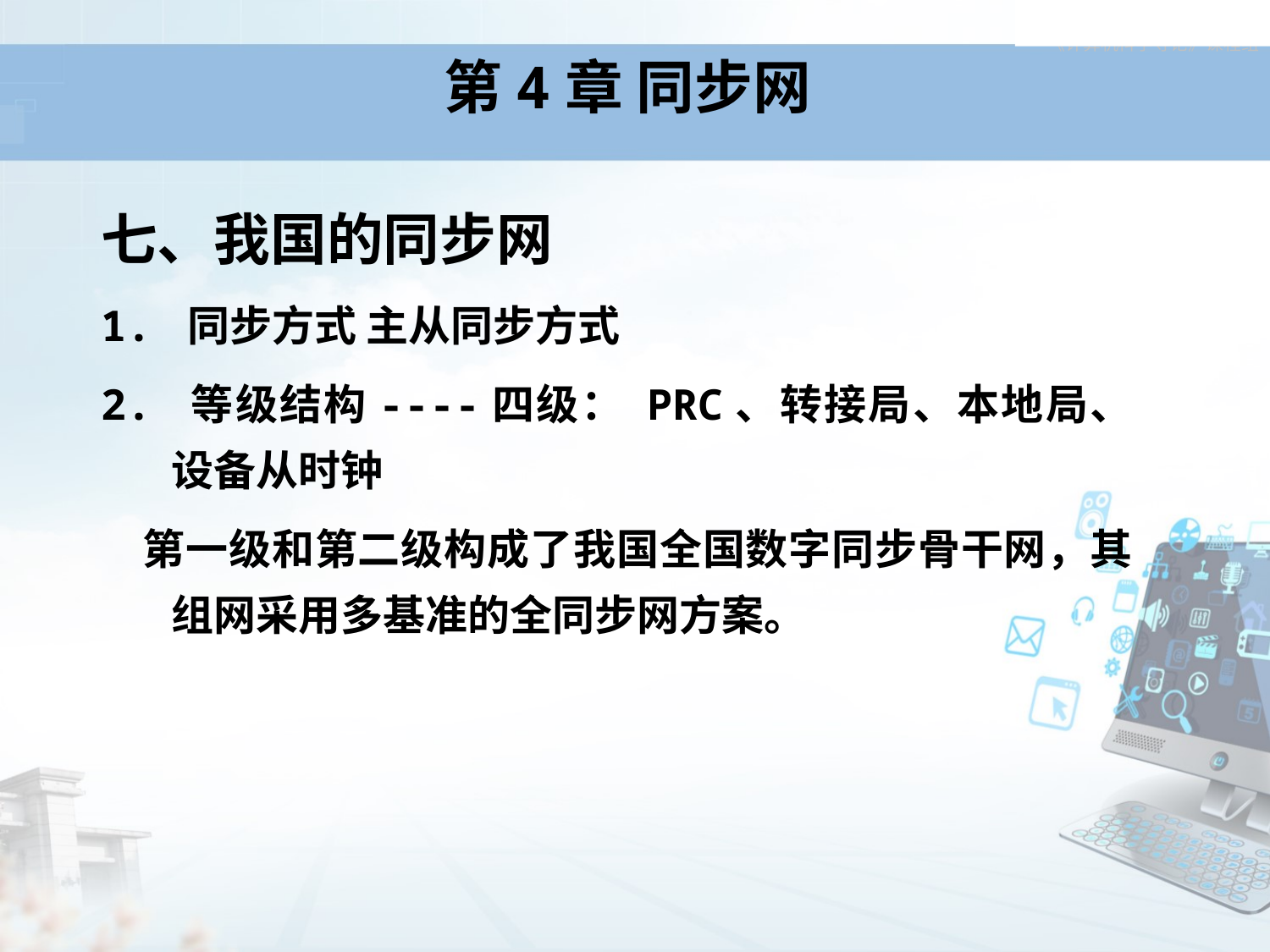

# 第4章 同步网
七、我国的同步网
1. 同步方式 主从同步方式
2. 等级结构----四级： PRC、转接局、本地局、设备从时钟
   第一级和第二级构成了我国全国数字同步骨干网，其组网采用多基准的全同步网方案。